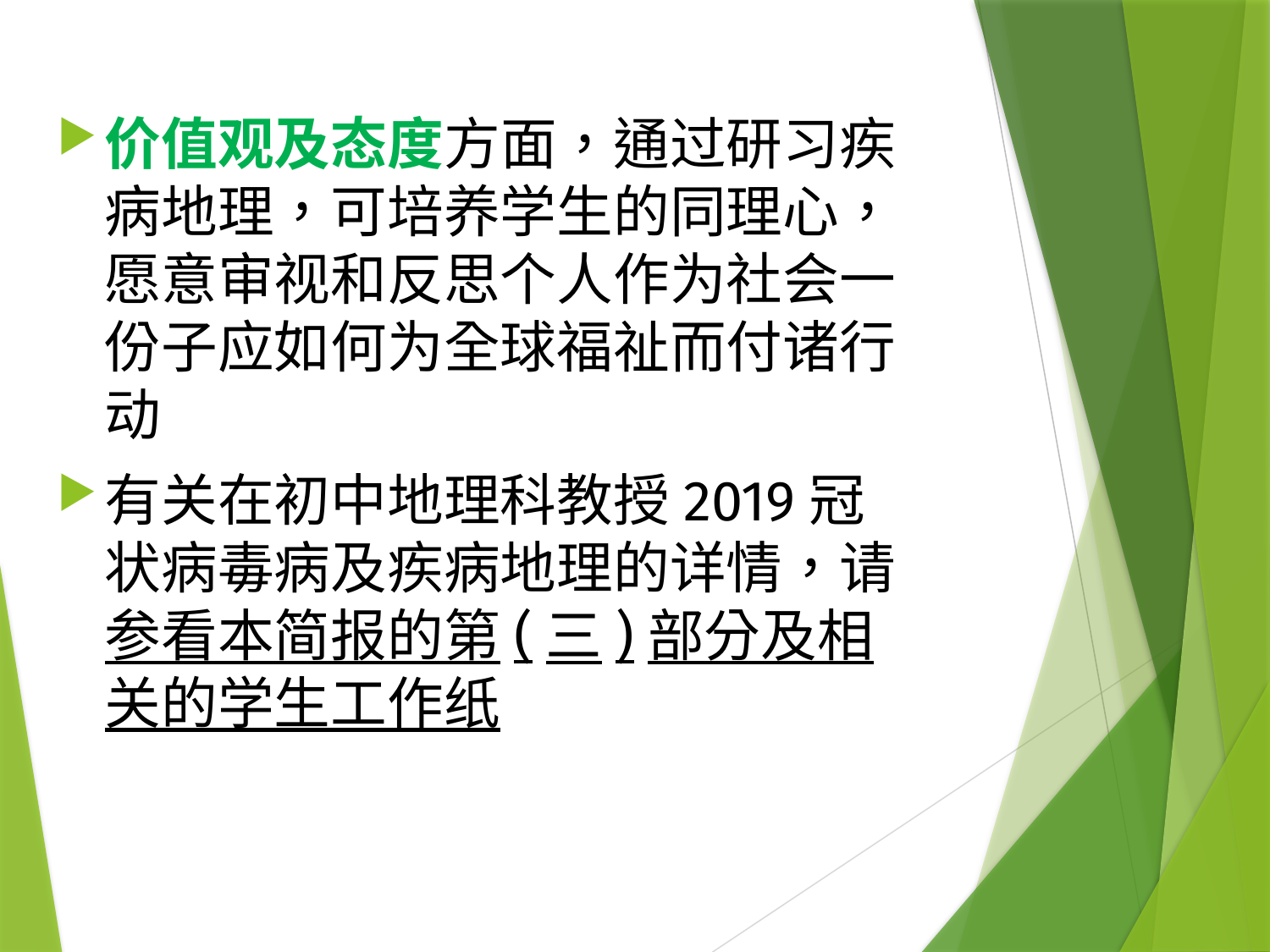

价值观及态度方面，通过研习疾病地理，可培养学生的同理心，愿意审视和反思个人作为社会一份子应如何为全球福祉而付诸行动
有关在初中地理科教授2019冠状病毒病及疾病地理的详情，请参看本简报的第(三)部分及相关的学生工作纸